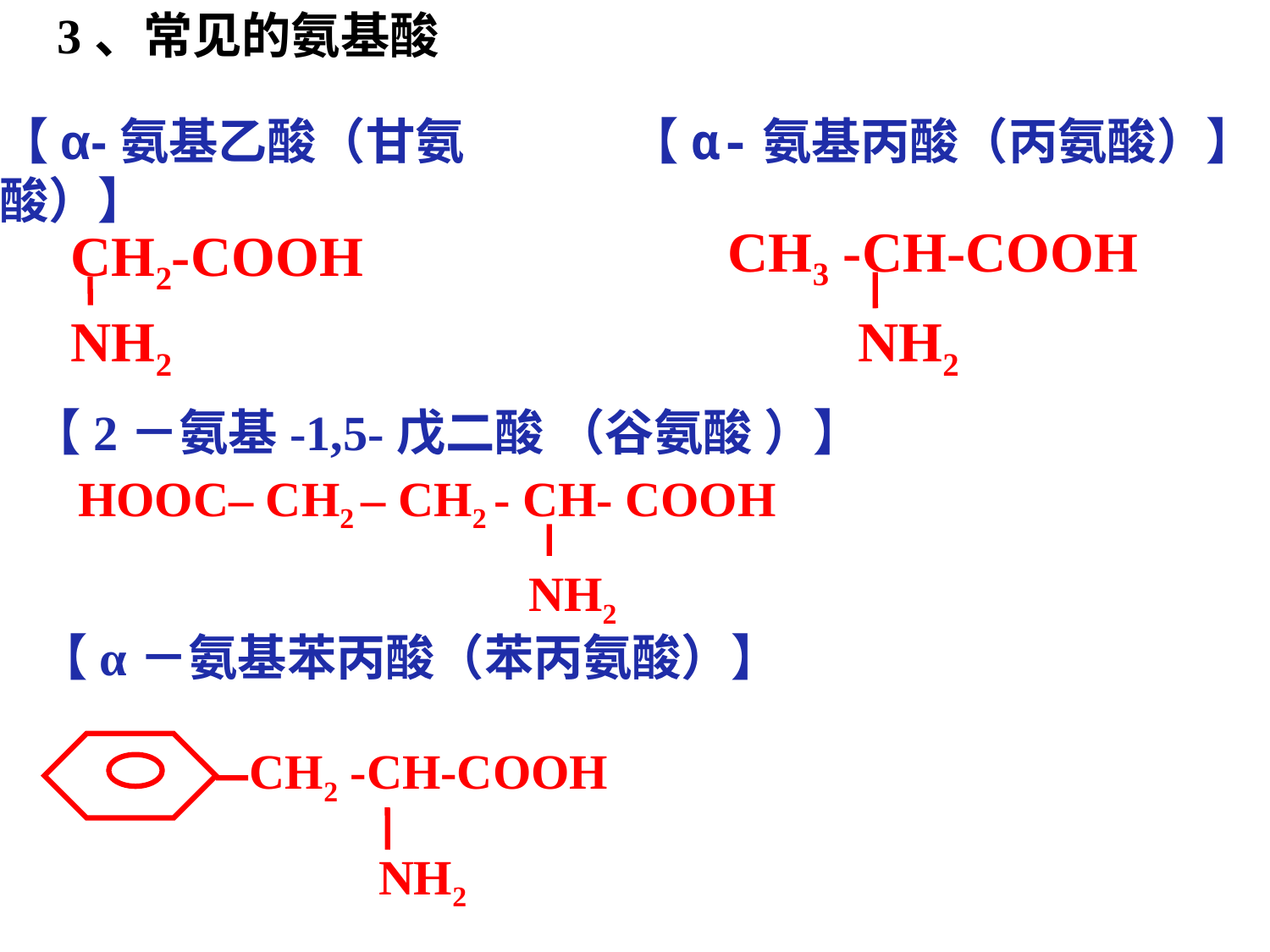

3、常见的氨基酸
 【α-氨基丙酸（丙氨酸）】
【α-氨基乙酸（甘氨酸）】
CH3 -CH-COOH

NH2
CH2-COOH

NH2
 【2－氨基-1,5-戊二酸 （谷氨酸 ）】
HOOC– CH2 – CH2 - CH- COOH

NH2
 【α－氨基苯丙酸（苯丙氨酸）】

CH2 -CH-COOH

NH2